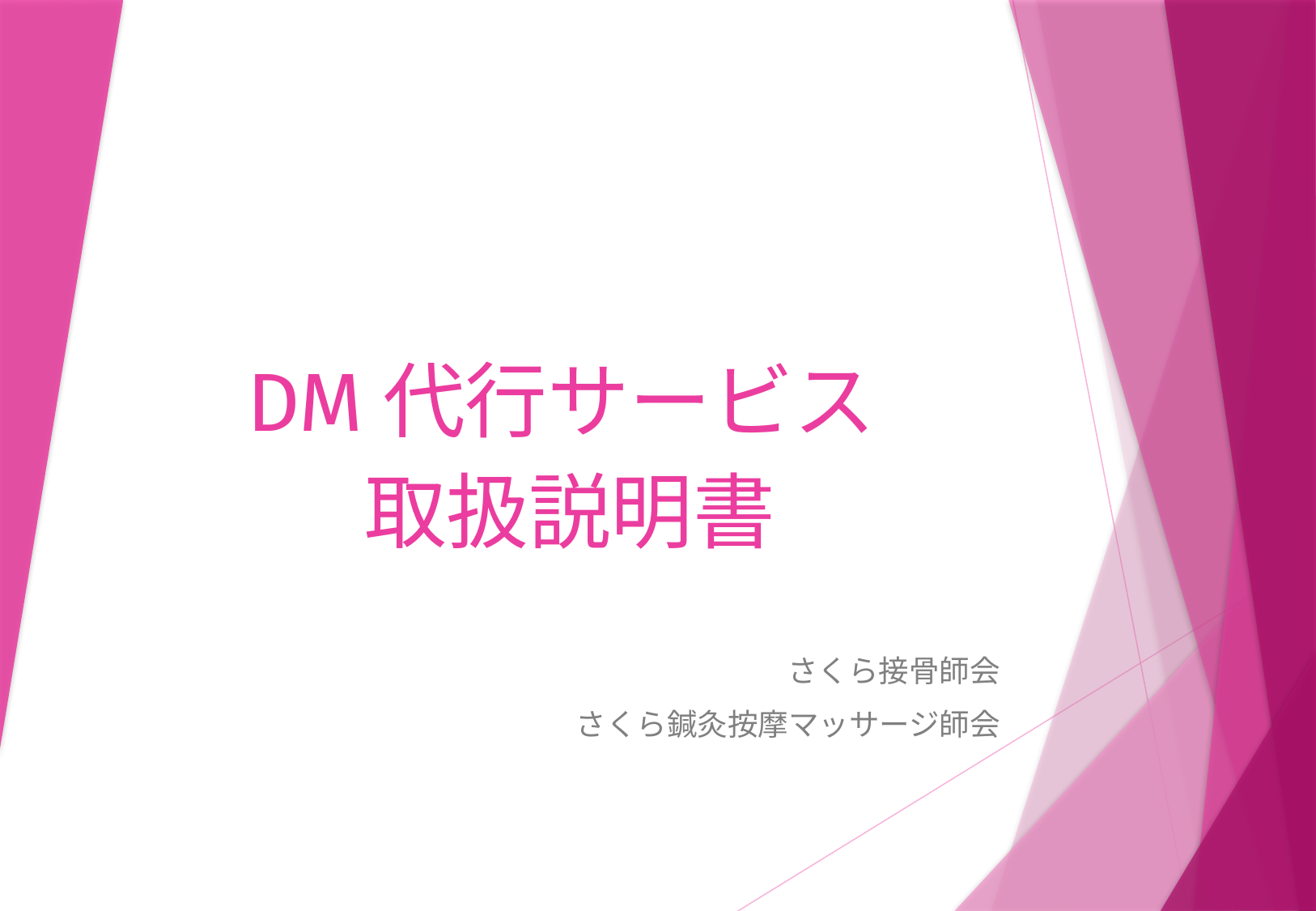

# DM代行サービス
取扱説明書

さくら接骨師会
さくら鍼灸按摩マッサージ師会